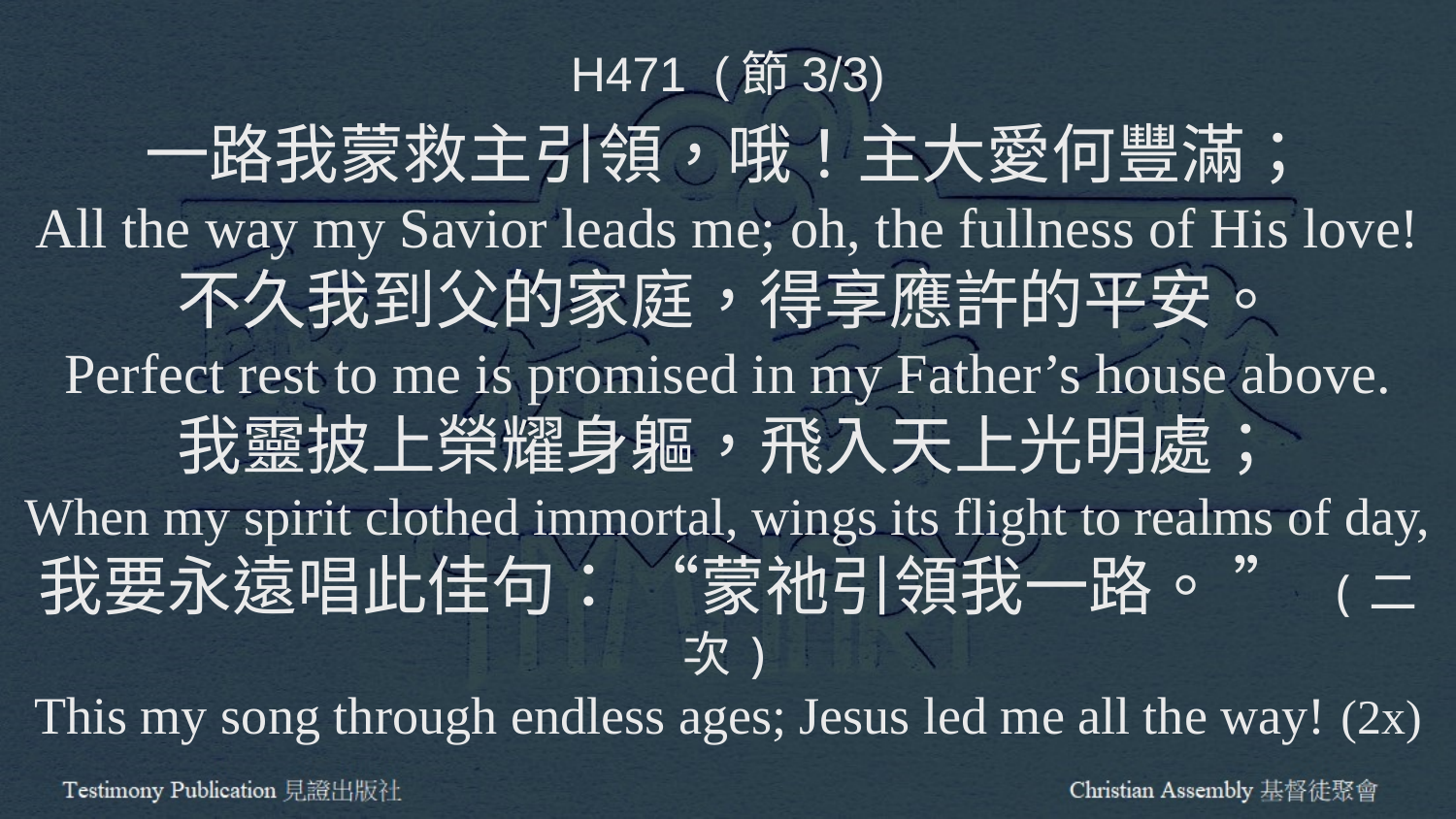

H471  (節3/3)
一路我蒙救主引領，哦！主大愛何豐滿；
All the way my Savior leads me; oh, the fullness of His love!
不久我到父的家庭，得享應許的平安。
Perfect rest to me is promised in my Father’s house above.
我靈披上榮耀身軀，飛入天上光明處；
When my spirit clothed immortal, wings its flight to realms of day,
我要永遠唱此佳句： “蒙祂引領我一路。 ” (二次)
This my song through endless ages; Jesus led me all the way! (2x)